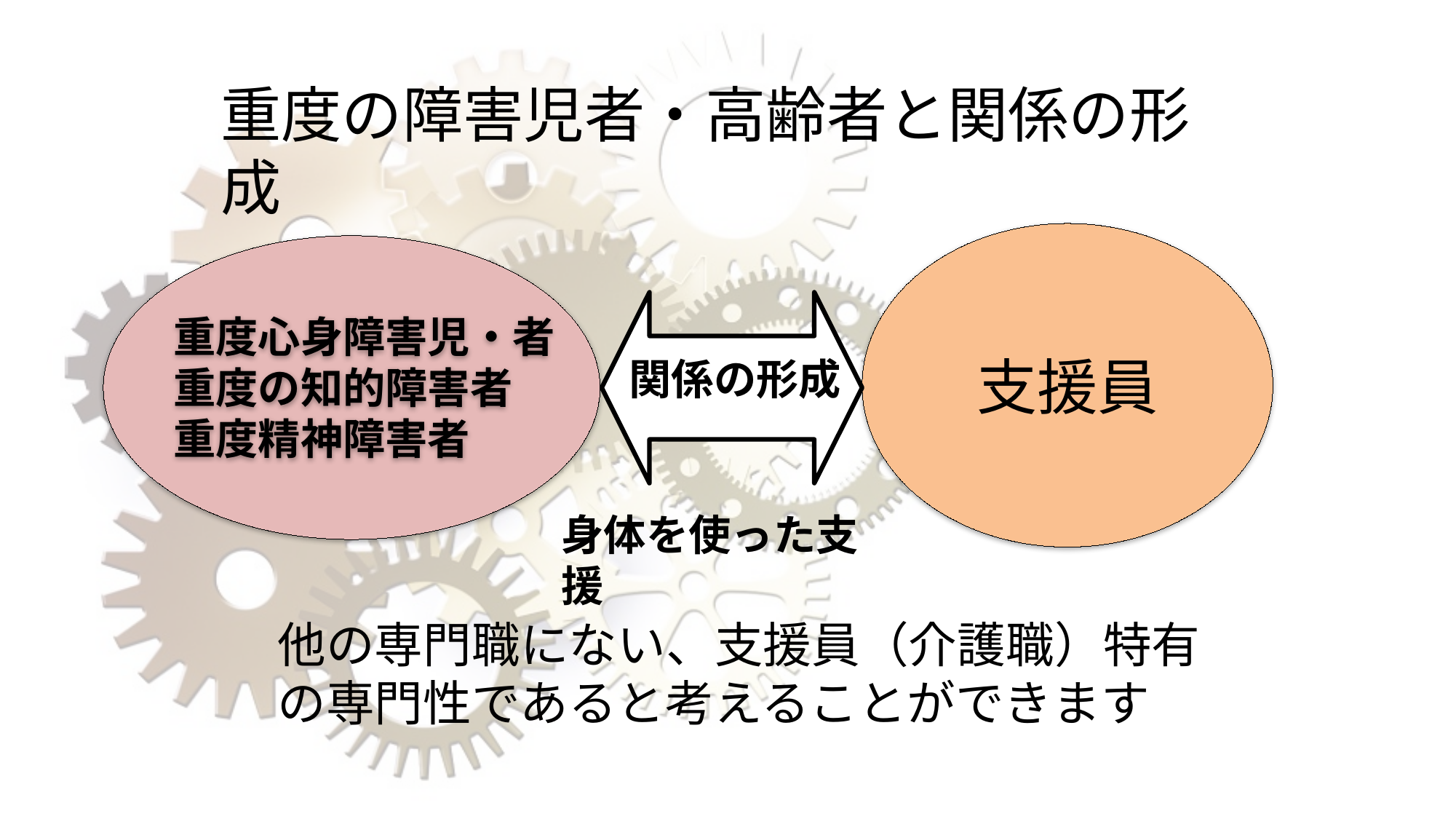

重度の障害児者・高齢者と関係の形成
支援員

重度心身障害児・者
重度の知的障害者
重度精神障害者

関係の形成
身体を使った支援
他の専門職にない、支援員（介護職）特有の専門性であると考えることができます